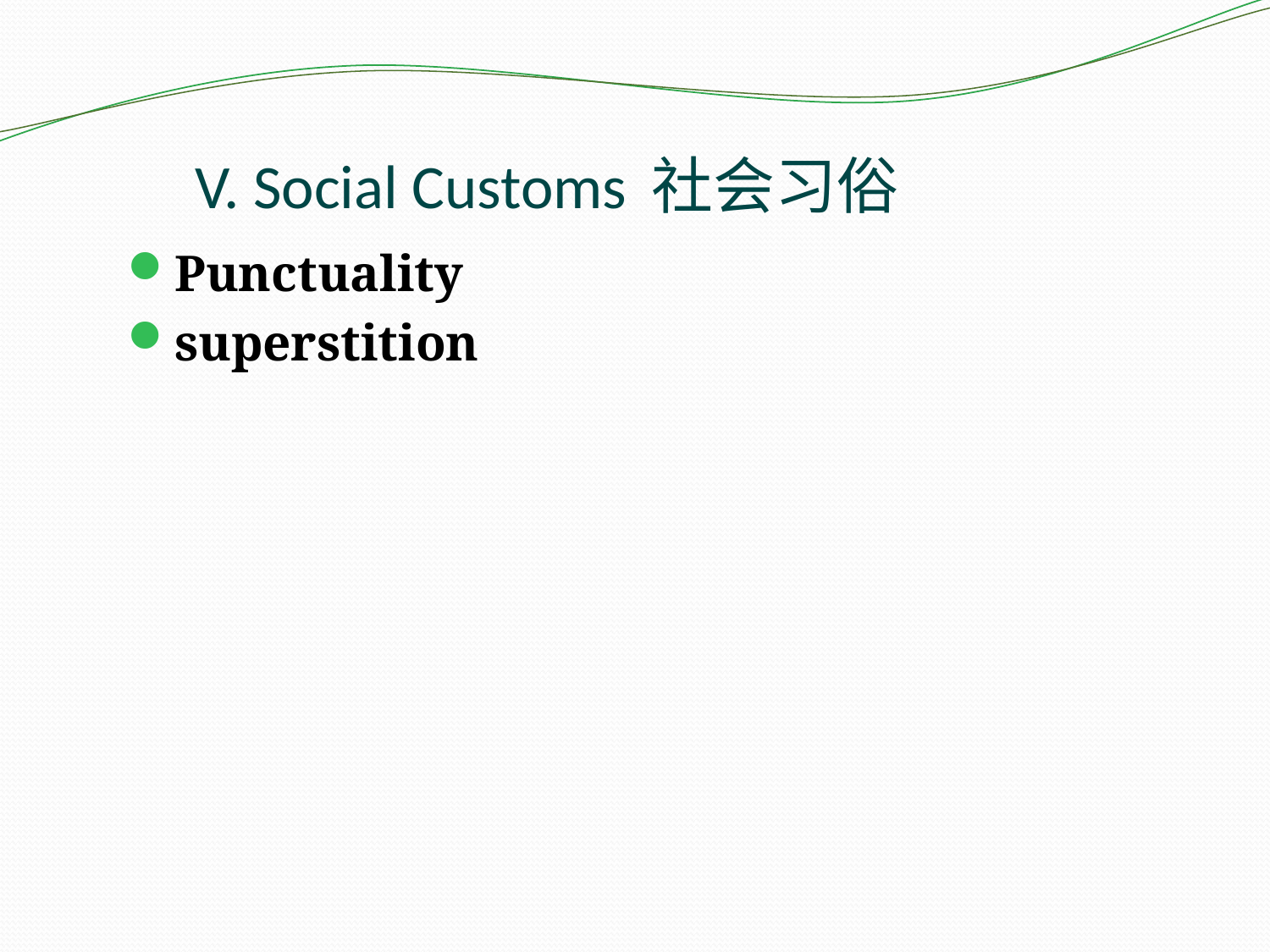

# V. Social Customs 社会习俗
Punctuality
superstition